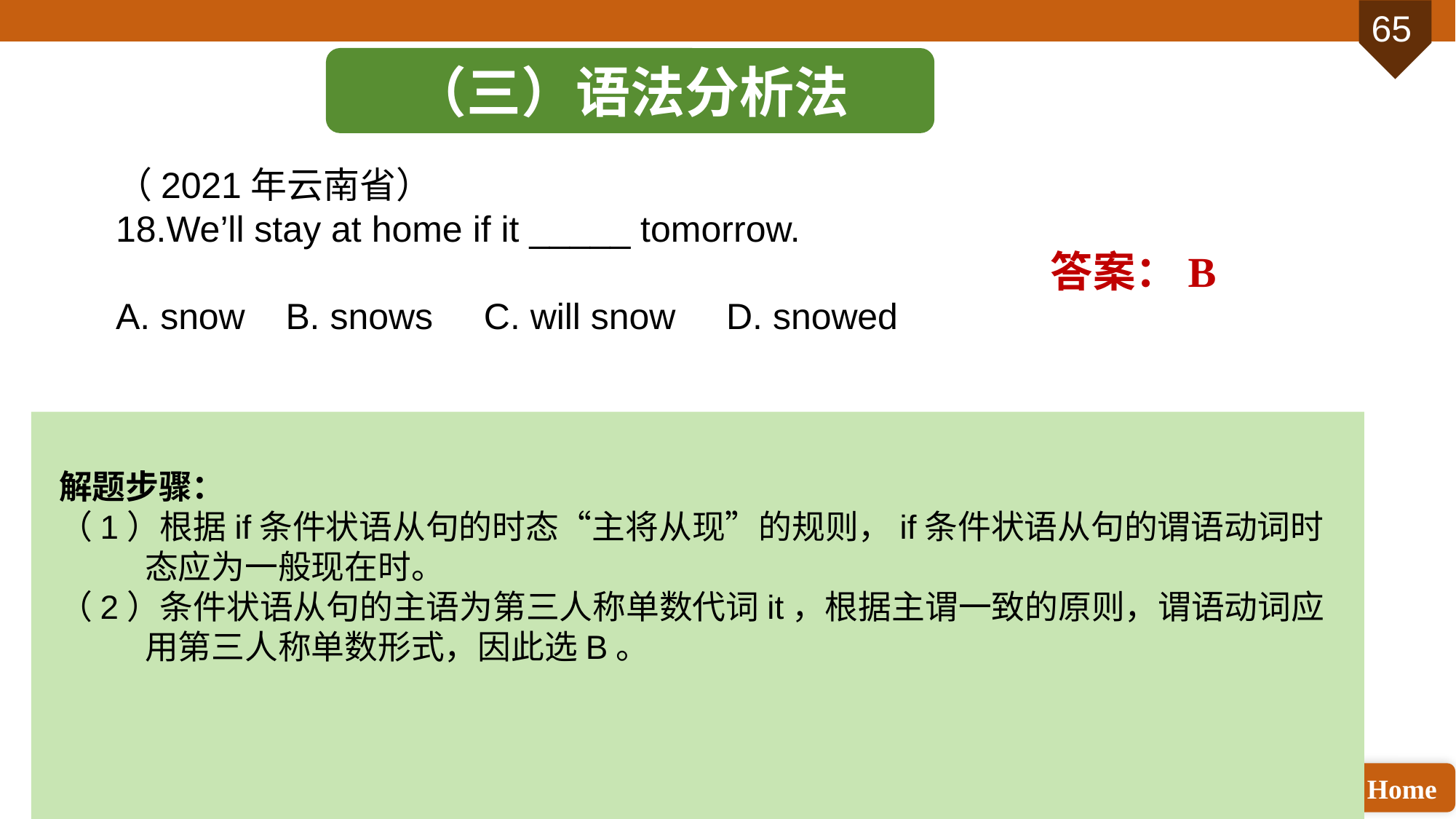

（三）语法分析法
（2021年云南省）
18.We’ll stay at home if it _____ tomorrow.

A. snow    B. snows     C. will snow     D. snowed
 答案：B

解题步骤：
（1）根据if条件状语从句的时态“主将从现”的规则，if条件状语从句的谓语动词时态应为一般现在时。
（2）条件状语从句的主语为第三人称单数代词it，根据主谓一致的原则，谓语动词应用第三人称单数形式，因此选B。